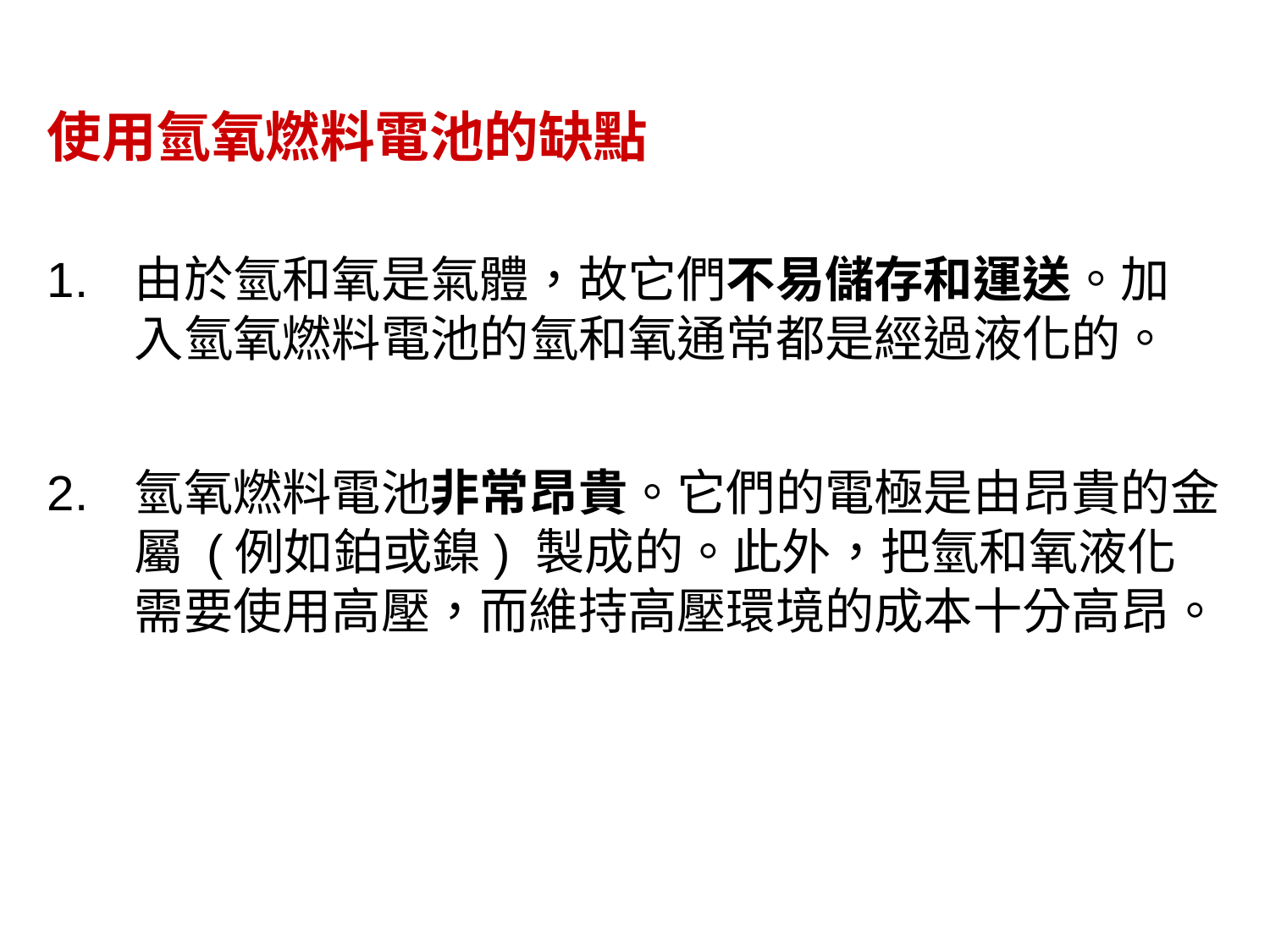

使用氫氧燃料電池的缺點
由於氫和氧是氣體，故它們不易儲存和運送。加入氫氧燃料電池的氫和氧通常都是經過液化的。
2. 	氫氧燃料電池非常昂貴。它們的電極是由昂貴的金屬 (例如鉑或鎳) 製成的。此外，把氫和氧液化需要使用高壓，而維持高壓環境的成本十分高昂。